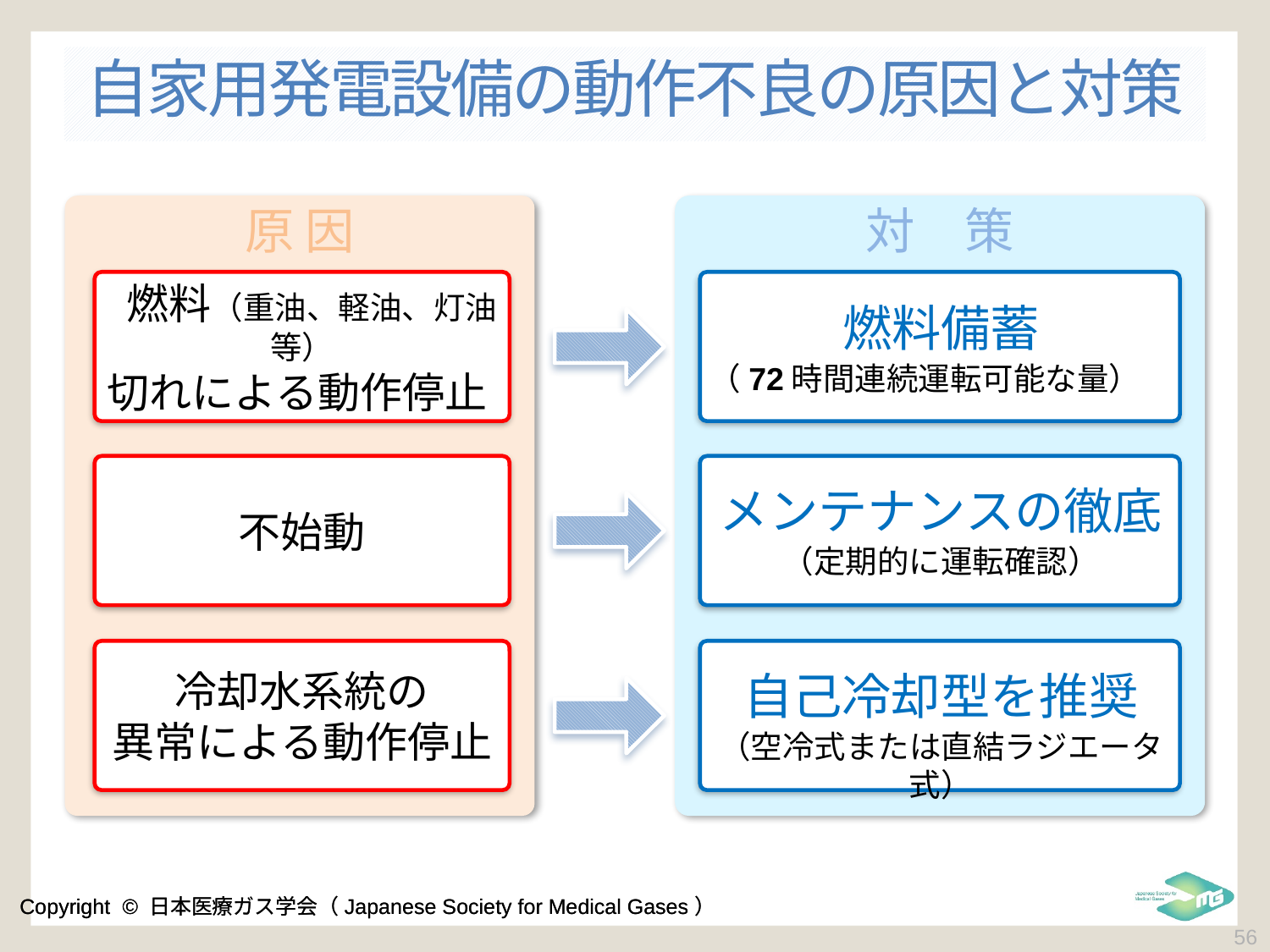

# 自家用発電設備の動作不良の原因と対策

対　策

燃料備蓄
（72時間連続運転可能な量）

メンテナンスの徹底
（定期的に運転確認）

自己冷却型を推奨
（空冷式または直結ラジエータ式）
原 因
 燃料（重油、軽油、灯油等）
切れによる動作停止

不始動
冷却水系統の
異常による動作停止
 56